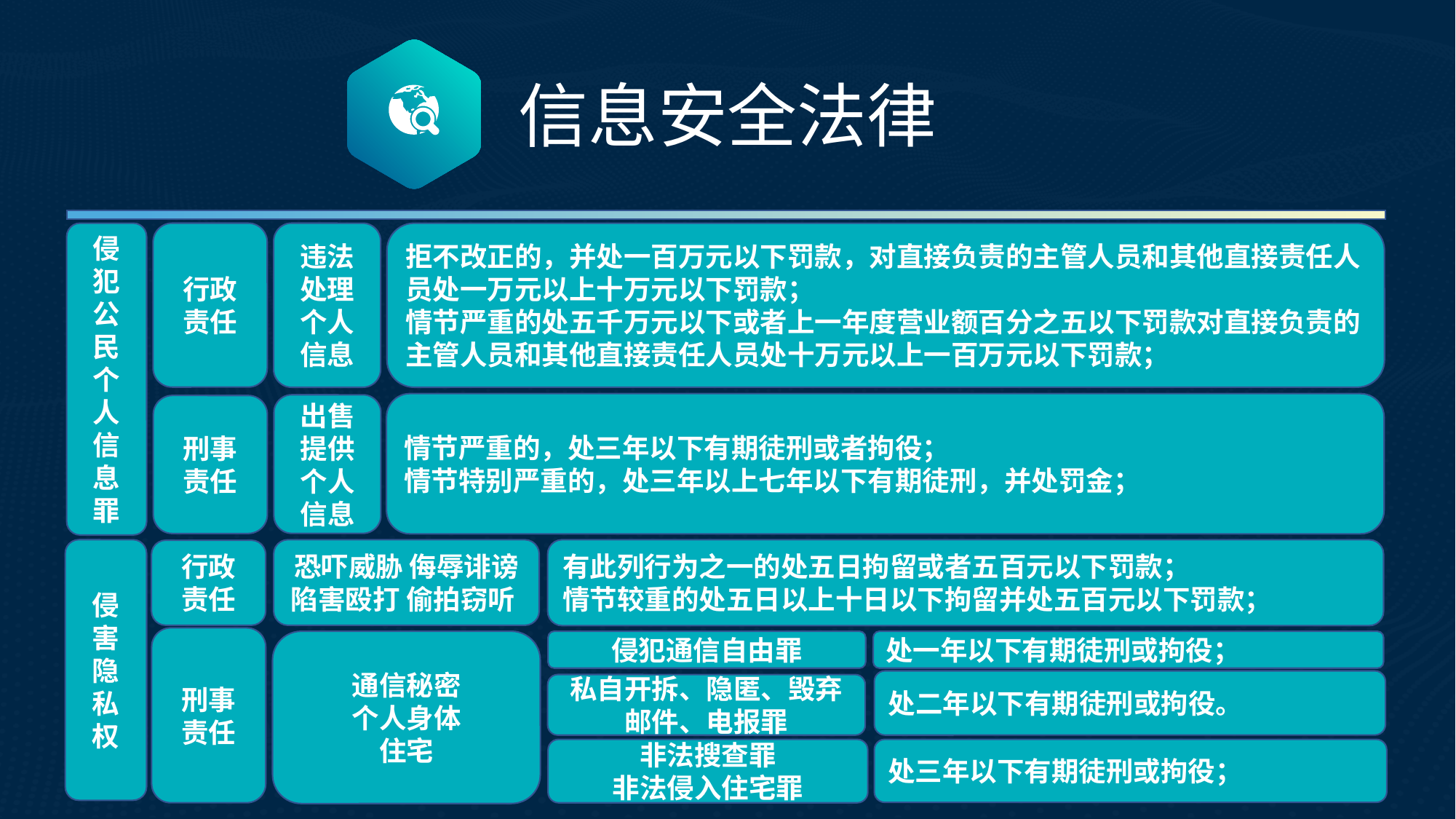

信息安全法律

侵犯公民
个人信息罪
行政
责任
违法处理个人信息
拒不改正的，并处一百万元以下罚款，对直接负责的主管人员和其他直接责任人员处一万元以上十万元以下罚款；
情节严重的处五千万元以下或者上一年度营业额百分之五以下罚款对直接负责的主管人员和其他直接责任人员处十万元以上一百万元以下罚款；
情节严重的，处三年以下有期徒刑或者拘役；
情节特别严重的，处三年以上七年以下有期徒刑，并处罚金；
出售
提供个人信息
刑事
责任
侵害隐私权
恐吓威胁 侮辱诽谤
陷害殴打 偷拍窃听
有此列行为之一的处五日拘留或者五百元以下罚款；
情节较重的处五日以上十日以下拘留并处五百元以下罚款；
行政
责任
刑事
责任
通信秘密
个人身体
住宅
侵犯通信自由罪
处一年以下有期徒刑或拘役；
处二年以下有期徒刑或拘役。
私自开拆、隐匿、毁弃邮件、电报罪
非法搜查罪
非法侵入住宅罪
处三年以下有期徒刑或拘役；